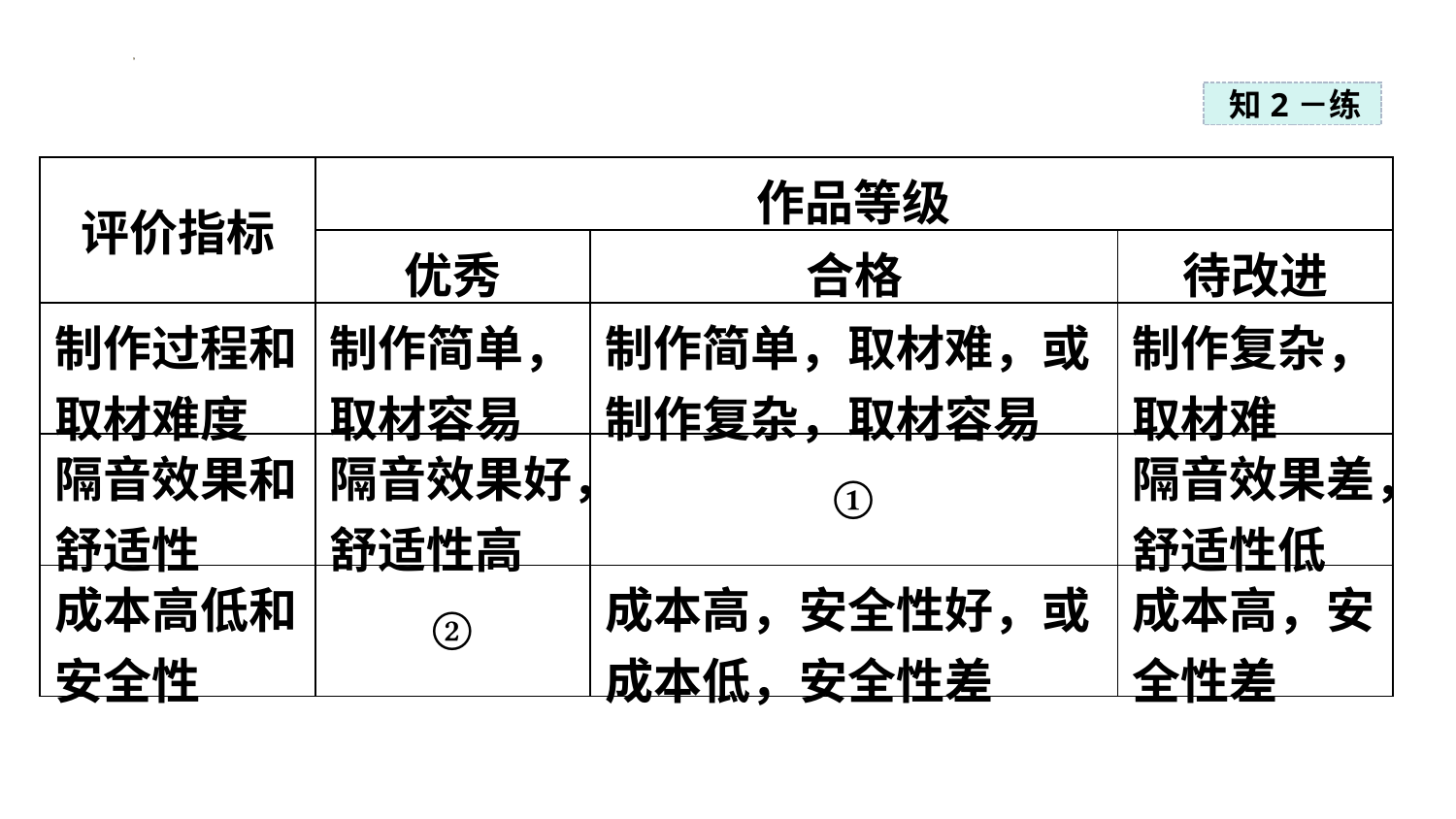

知2－练

| 评价指标 | 作品等级 |  |  |
| --- | --- | --- | --- |
|  | 优秀 | 合格 | 待改进 |
| 制作过程和取材难度 | 制作简单，取材容易 | 制作简单，取材难，或制作复杂，取材容易 | 制作复杂，取材难 |
| 隔音效果和舒适性 | 隔音效果好，舒适性高 | ① | 隔音效果差，舒适性低 |
| 成本高低和安全性 | ② | 成本高，安全性好，或成本低，安全性差 | 成本高，安全性差 |